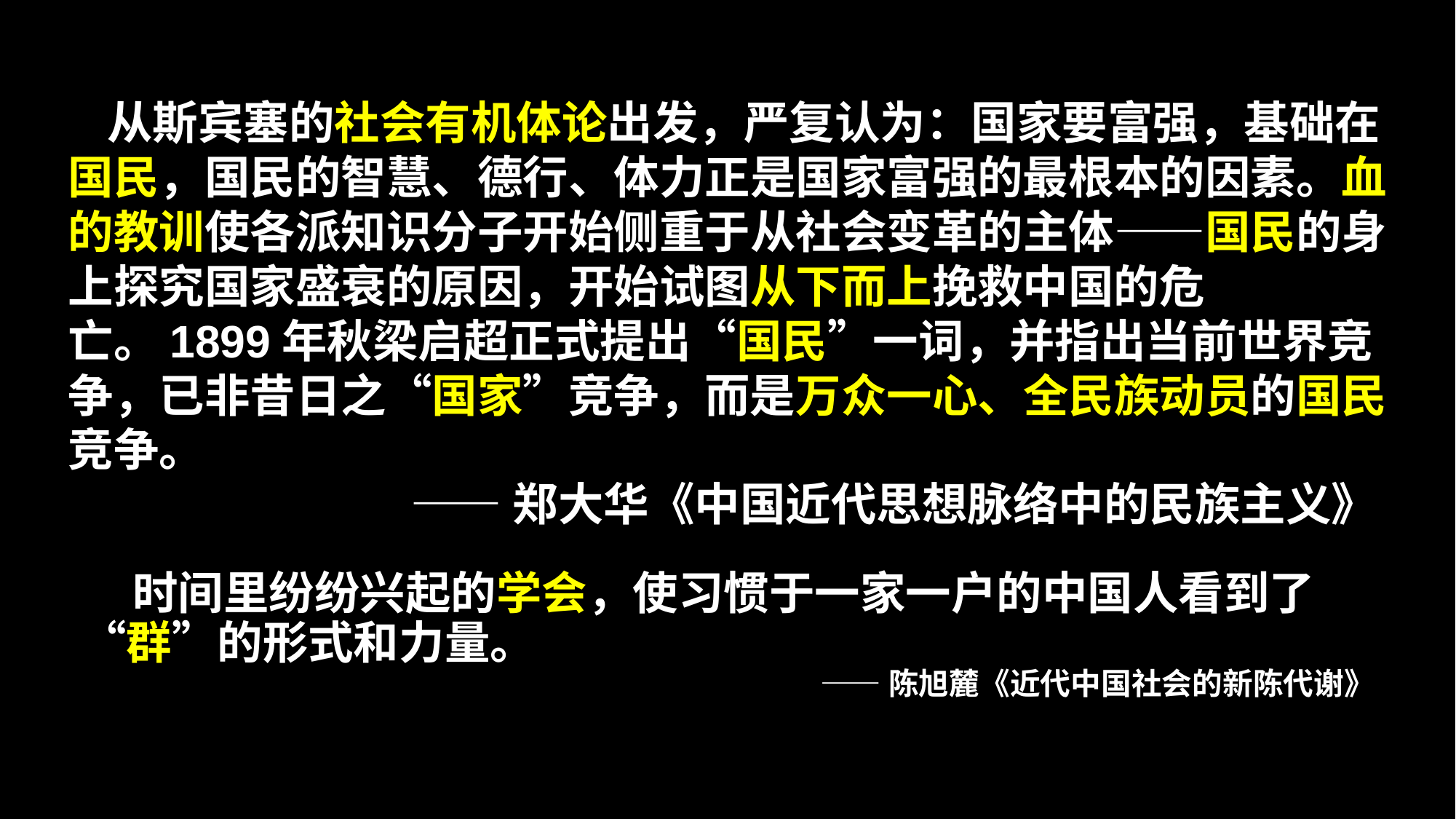

从斯宾塞的社会有机体论出发，严复认为：国家要富强，基础在国民，国民的智慧、德行、体力正是国家富强的最根本的因素。血的教训使各派知识分子开始侧重于从社会变革的主体——国民的身上探究国家盛衰的原因，开始试图从下而上挽救中国的危亡。1899年秋梁启超正式提出“国民”一词，并指出当前世界竞争，已非昔日之“国家”竞争，而是万众一心、全民族动员的国民竞争。                              ——郑大华《中国近代思想脉络中的民族主义》
    时间里纷纷兴起的学会，使习惯于一家一户的中国人看到了“群”的形式和力量。
——陈旭麓《近代中国社会的新陈代谢》
                           ——玉璋